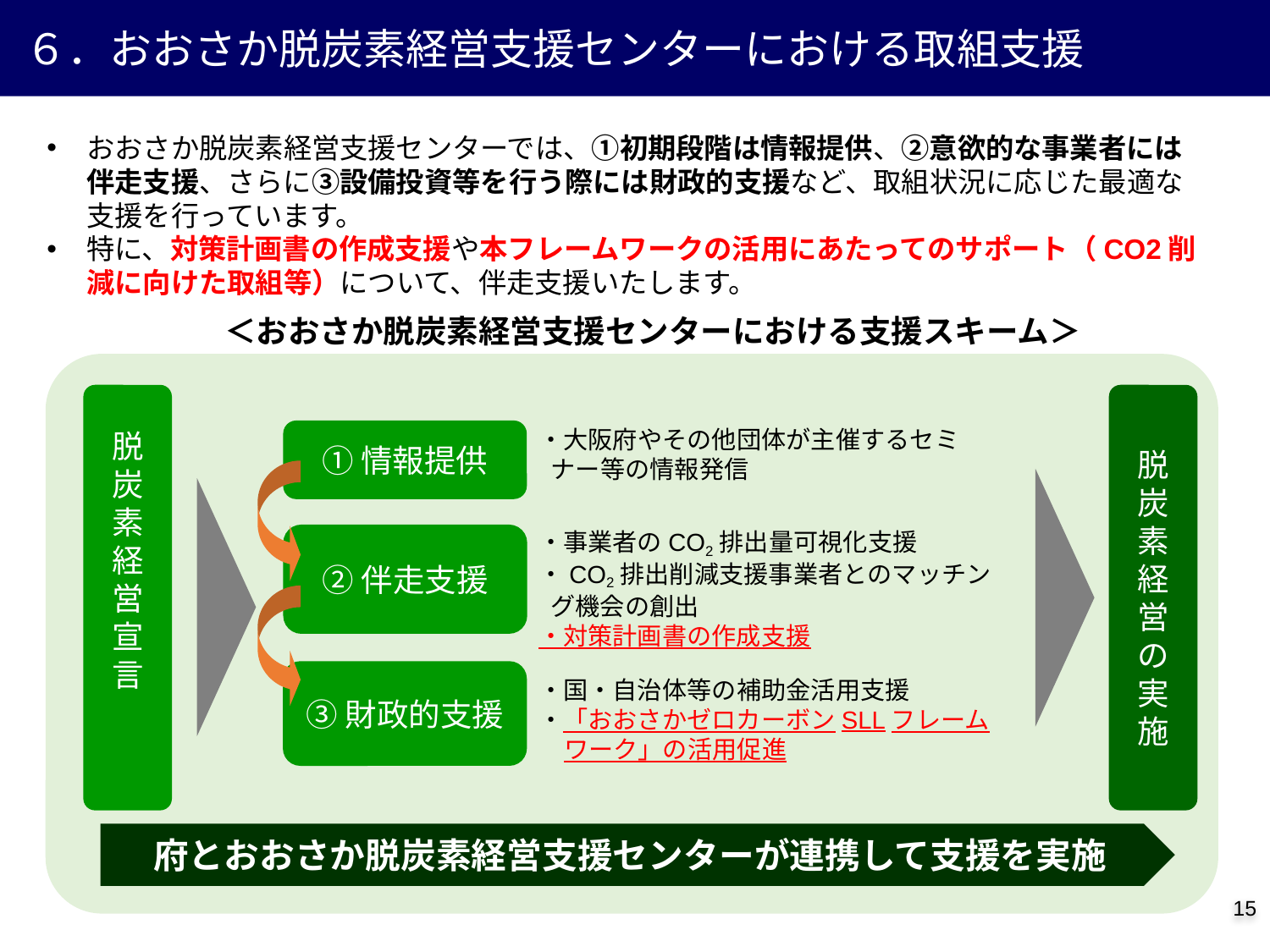

６．おおさか脱炭素経営支援センターにおける取組支援
おおさか脱炭素経営支援センターでは、①初期段階は情報提供、②意欲的な事業者には伴走支援、さらに③設備投資等を行う際には財政的支援など、取組状況に応じた最適な支援を行っています。
特に、対策計画書の作成支援や本フレームワークの活用にあたってのサポート（CO2削減に向けた取組等）について、伴走支援いたします。
＜おおさか脱炭素経営支援センターにおける支援スキーム＞

脱炭素経営宣言

脱炭素経営の実施
・大阪府やその他団体が主催するセミナー等の情報発信
①情報提供

・事業者のCO2排出量可視化支援
・CO2排出削減支援事業者とのマッチング機会の創出
・対策計画書の作成支援
②伴走支援

③財政的支援
・国・自治体等の補助金活用支援
・「おおさかゼロカーボンSLLフレームワーク」の活用促進
府とおおさか脱炭素経営支援センターが連携して支援を実施
15